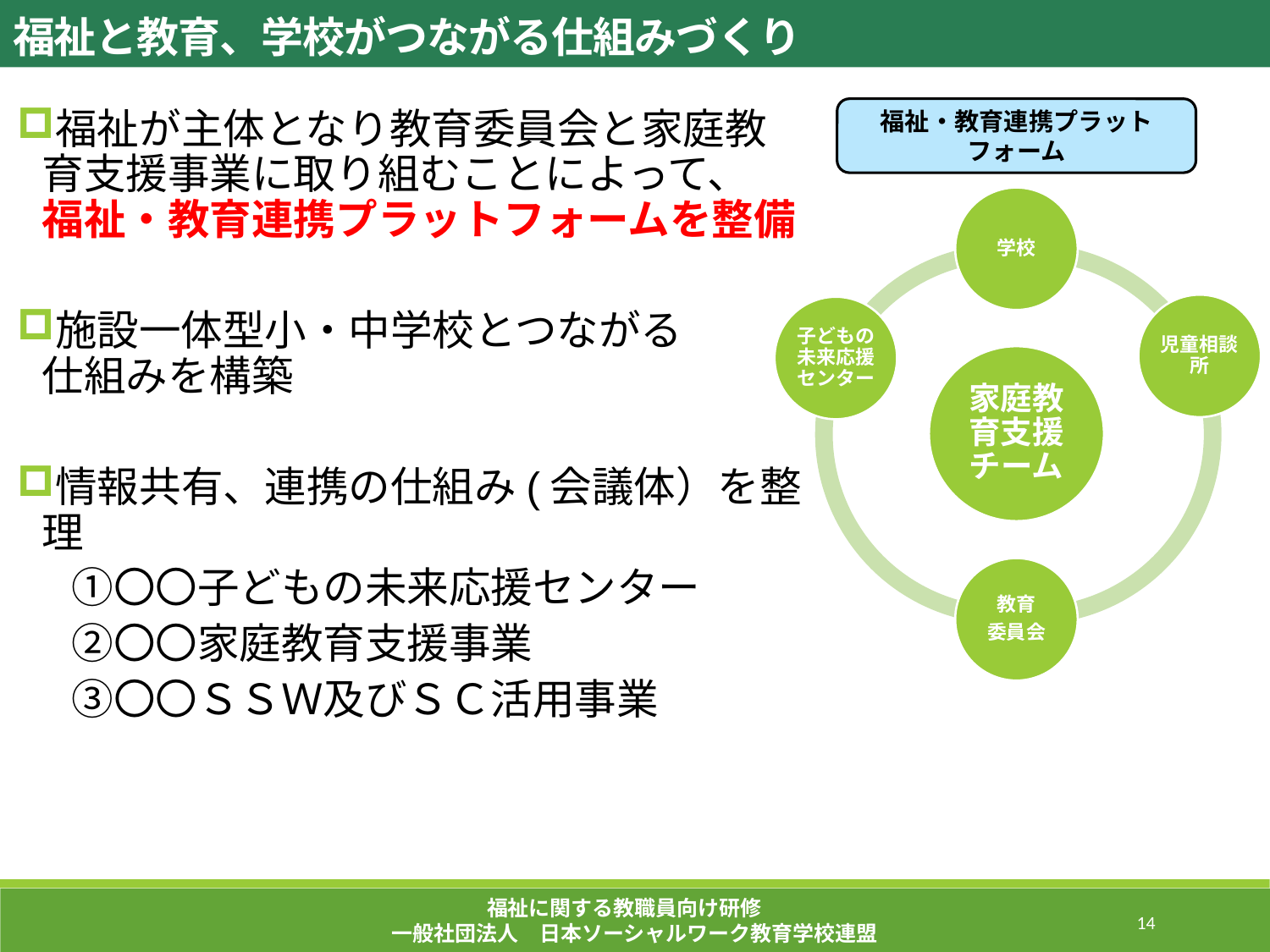

福祉と教育、学校がつながる仕組みづくり

福祉が主体となり教育委員会と家庭教 育支援事業に取り組むことによって、    福祉・教育連携プラットフォームを整備

施設一体型小・中学校とつながる          仕組みを構築

情報共有、連携の仕組み(会議体）を整理
　①〇〇子どもの未来応援センター
　②〇〇家庭教育支援事業
　③〇〇ＳＳＷ及びＳＣ活用事業

福祉・教育連携プラットフォーム
家庭教育支援チーム
学校
児童相談所
教育
委員会
子どもの未来応援センター
福祉に関する教職員向け研修
一般社団法人　日本ソーシャルワーク教育学校連盟
14